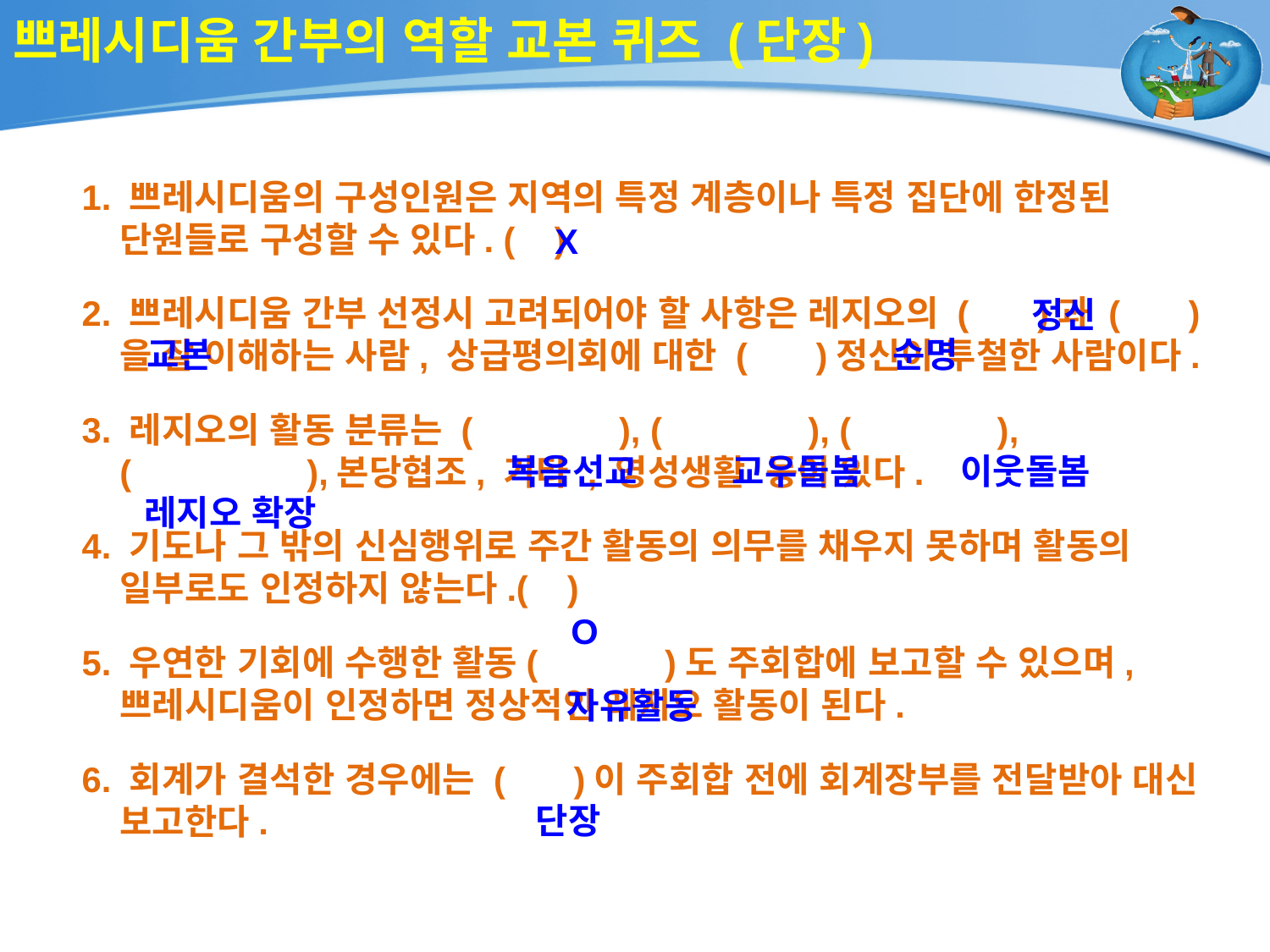

# 쁘레시디움 간부의 역할 교본 퀴즈 (단장)
1. 쁘레시디움의 구성인원은 지역의 특정 계층이나 특정 집단에 한정된 단원들로 구성할 수 있다. (    )
2. 쁘레시디움 간부 선정시 고려되어야 할 사항은 레지오의 (       )과 (       )을 잘 이해하는 사람, 상급평의회에 대한 (       )정신이 투철한 사람이다.
3. 레지오의 활동 분류는 (               ), (               ), (               ),
(                  ),본당협조, 기타 , 영성생활  등이 있다.
4. 기도나 그 밖의 신심행위로 주간 활동의 의무를 채우지 못하며 활동의 일부로도 인정하지 않는다.(    )
5. 우연한 기회에 수행한 활동(             )도 주회합에 보고할 수 있으며, 쁘레시디움이 인정하면 정상적인 레지오 활동이 된다.
6. 회계가 결석한 경우에는 (       )이 주회합 전에 회계장부를 전달받아 대신 보고한다.
X
정신
교본
순명
복음선교
교우돌봄
이웃돌봄
레지오 확장
O
자유활동
단장